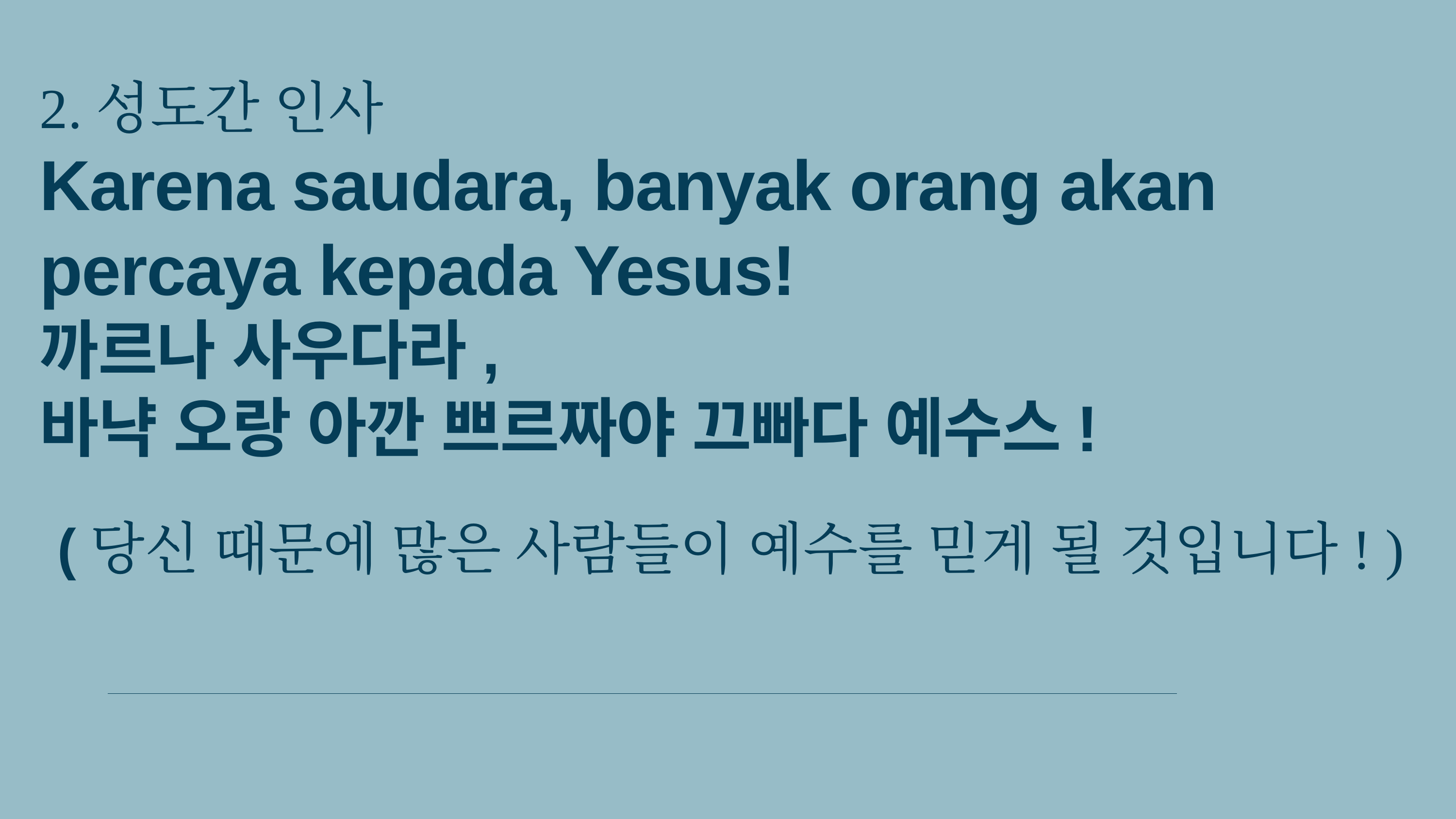

2.성도간 인사
Karena saudara, banyak orang akan percaya kepada Yesus!
까르나 사우다라,
바냑 오랑 아깐 쁘르짜야 끄빠다 예수스!
 (당신 때문에 많은 사람들이 예수를 믿게 될 것입니다! )